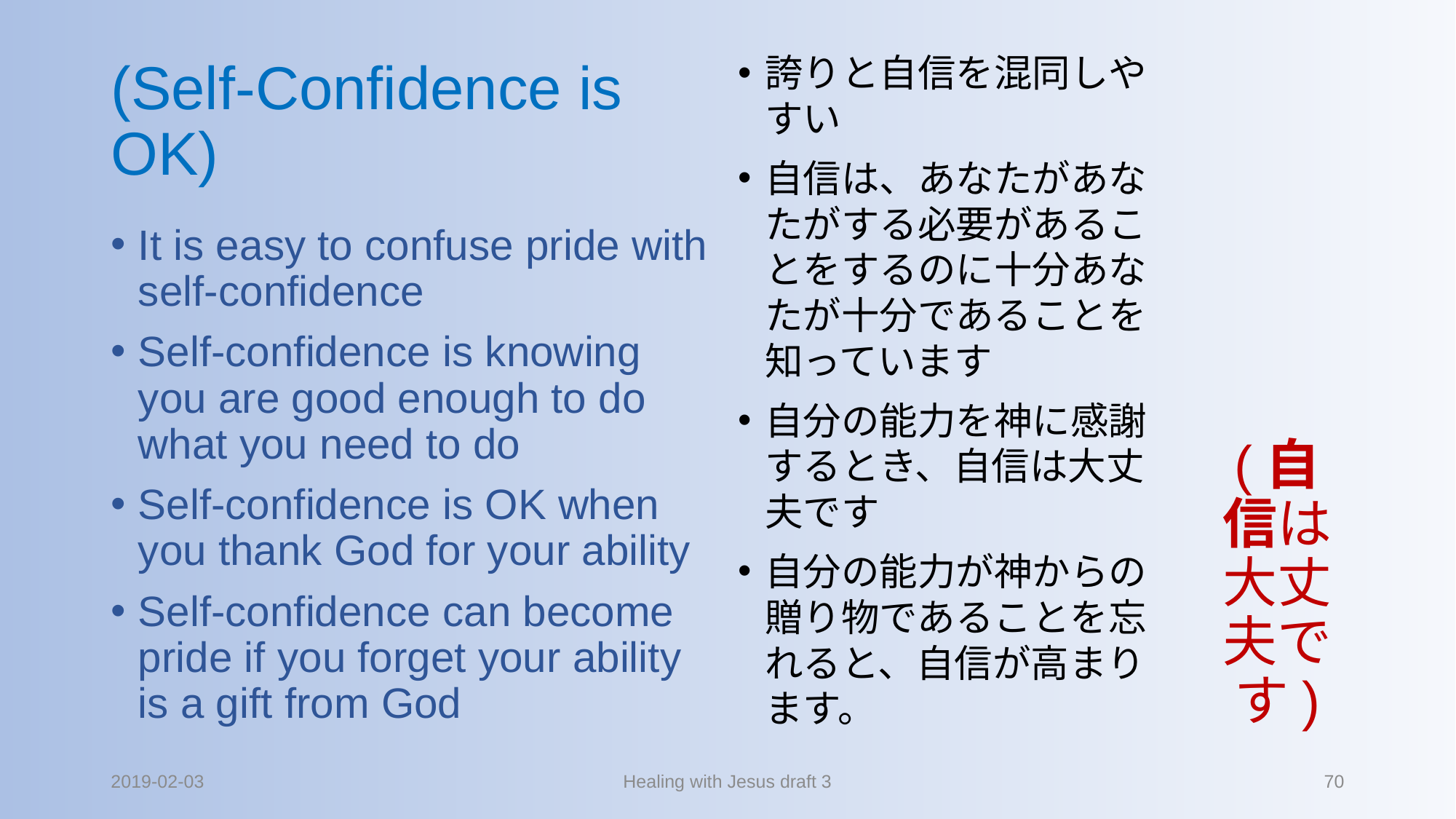

# (Self-Confidence is OK)
誇りと自信を混同しやすい
自信は、あなたがあなたがする必要があることをするのに十分あなたが十分であることを知っています
自分の能力を神に感謝するとき、自信は大丈夫です
自分の能力が神からの贈り物であることを忘れると、自信が高まります。
(自信は大丈夫です)
It is easy to confuse pride with self-confidence
Self-confidence is knowing you are good enough to do what you need to do
Self-confidence is OK when you thank God for your ability
Self-confidence can become pride if you forget your ability is a gift from God
2019-02-03
Healing with Jesus draft 3
70